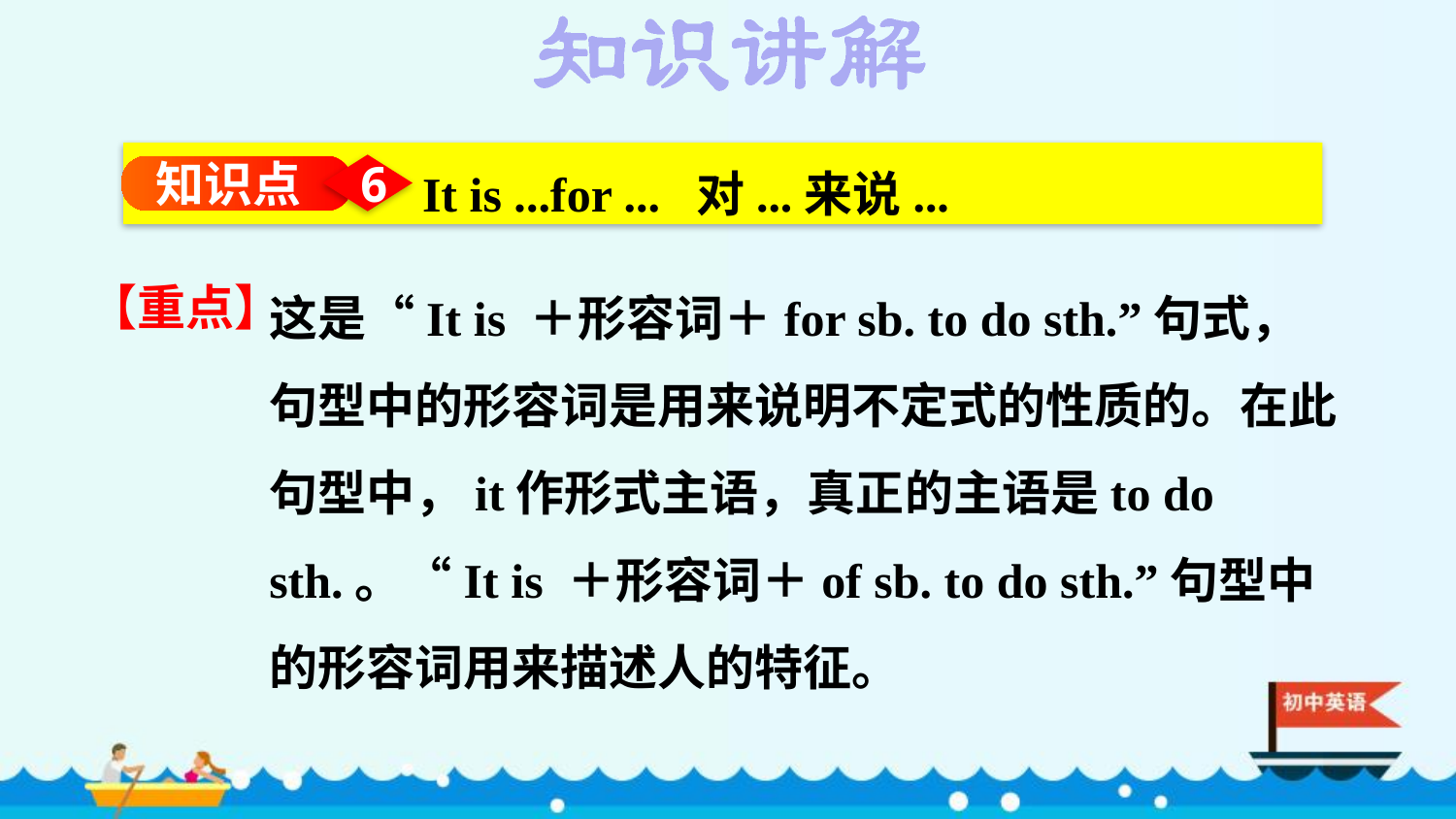

It is ...for ...  对...来说...

知识点
6

这是“It is ＋形容词＋for sb. to do sth.”句式，句型中的形容词是用来说明不定式的性质的。在此句型中，it作形式主语，真正的主语是to do sth.。“It is ＋形容词＋of sb. to do sth.”句型中的形容词用来描述人的特征。
【重点】